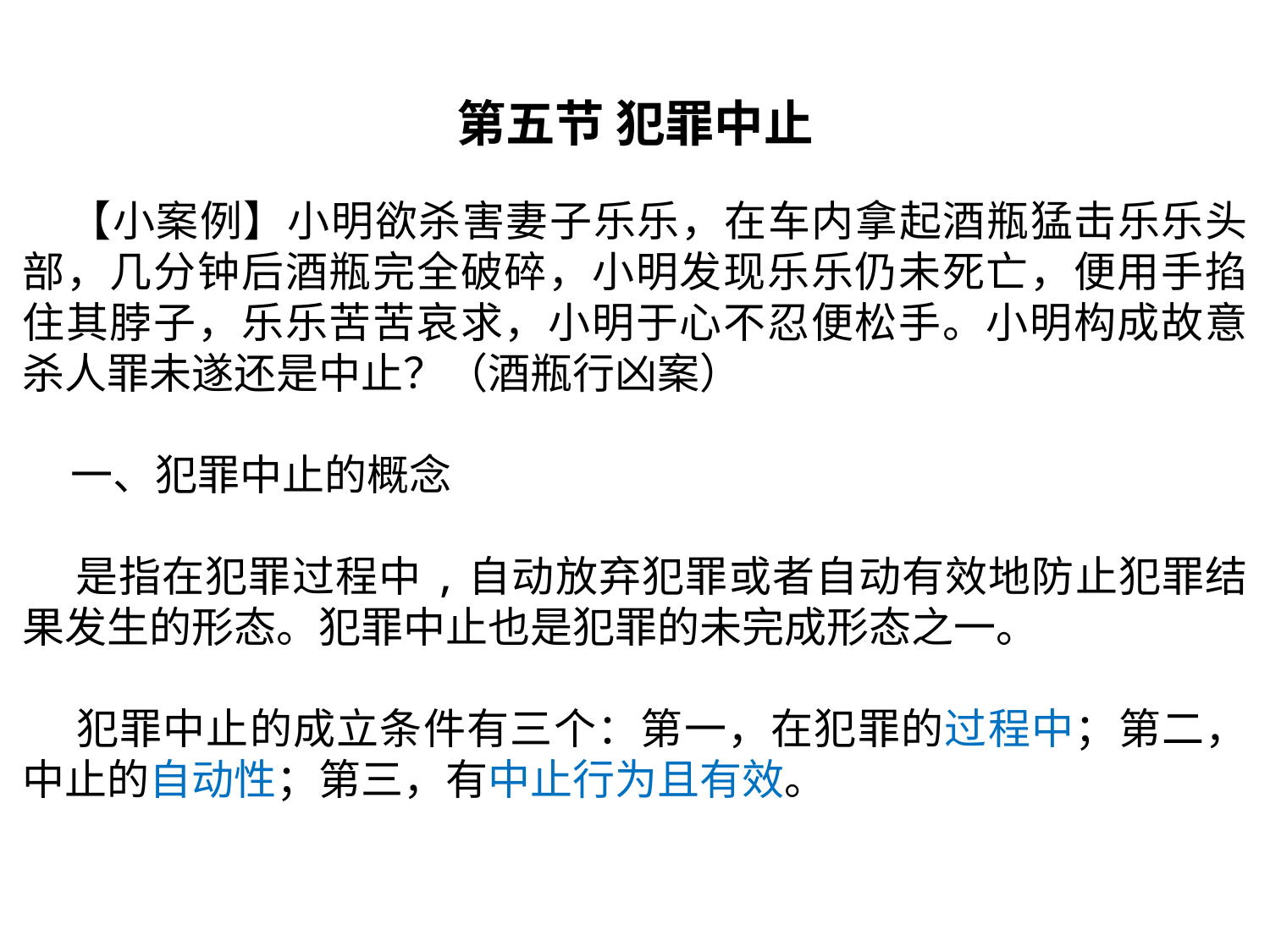

第五节 犯罪中止

    【小案例】小明欲杀害妻子乐乐，在车内拿起酒瓶猛击乐乐头部，几分钟后酒瓶完全破碎，小明发现乐乐仍未死亡，便用手掐住其脖子，乐乐苦苦哀求，小明于心不忍便松手。小明构成故意杀人罪未遂还是中止？（酒瓶行凶案）

    一、犯罪中止的概念

    是指在犯罪过程中,自动放弃犯罪或者自动有效地防止犯罪结果发生的形态。犯罪中止也是犯罪的未完成形态之一。

    犯罪中止的成立条件有三个：第一，在犯罪的过程中；第二，中止的自动性；第三，有中止行为且有效。